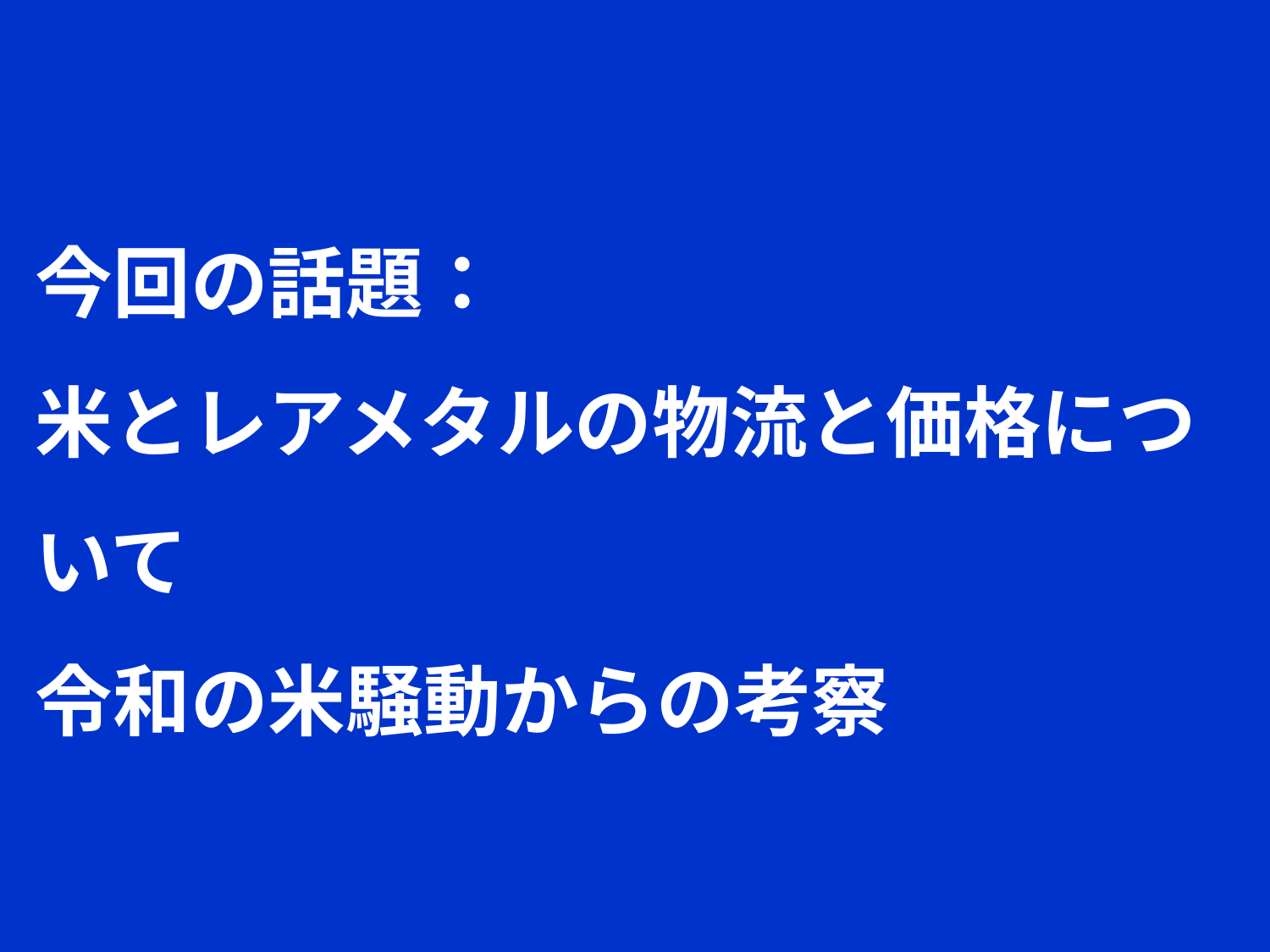

今回の話題：
米とレアメタルの物流と価格について
令和の米騒動からの考察